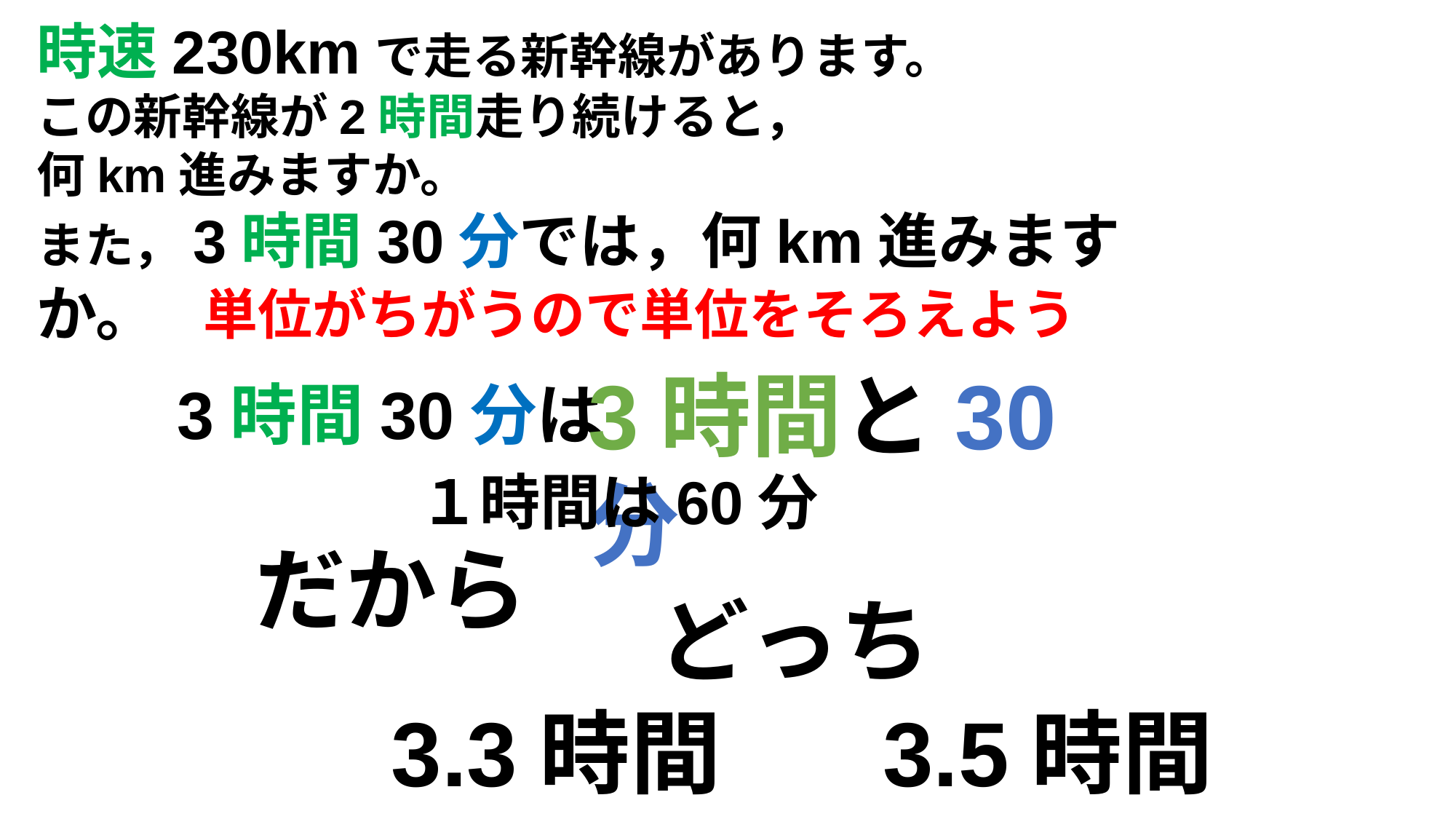

時速230kmで走る新幹線があります。
この新幹線が2時間走り続けると，
何km進みますか。
また，3時間30分では，何km進みますか。
単位がちがうので単位をそろえよう
3時間と30分
3時間30分は
１時間は60分
だから
どっち
3.3時間
3.5時間